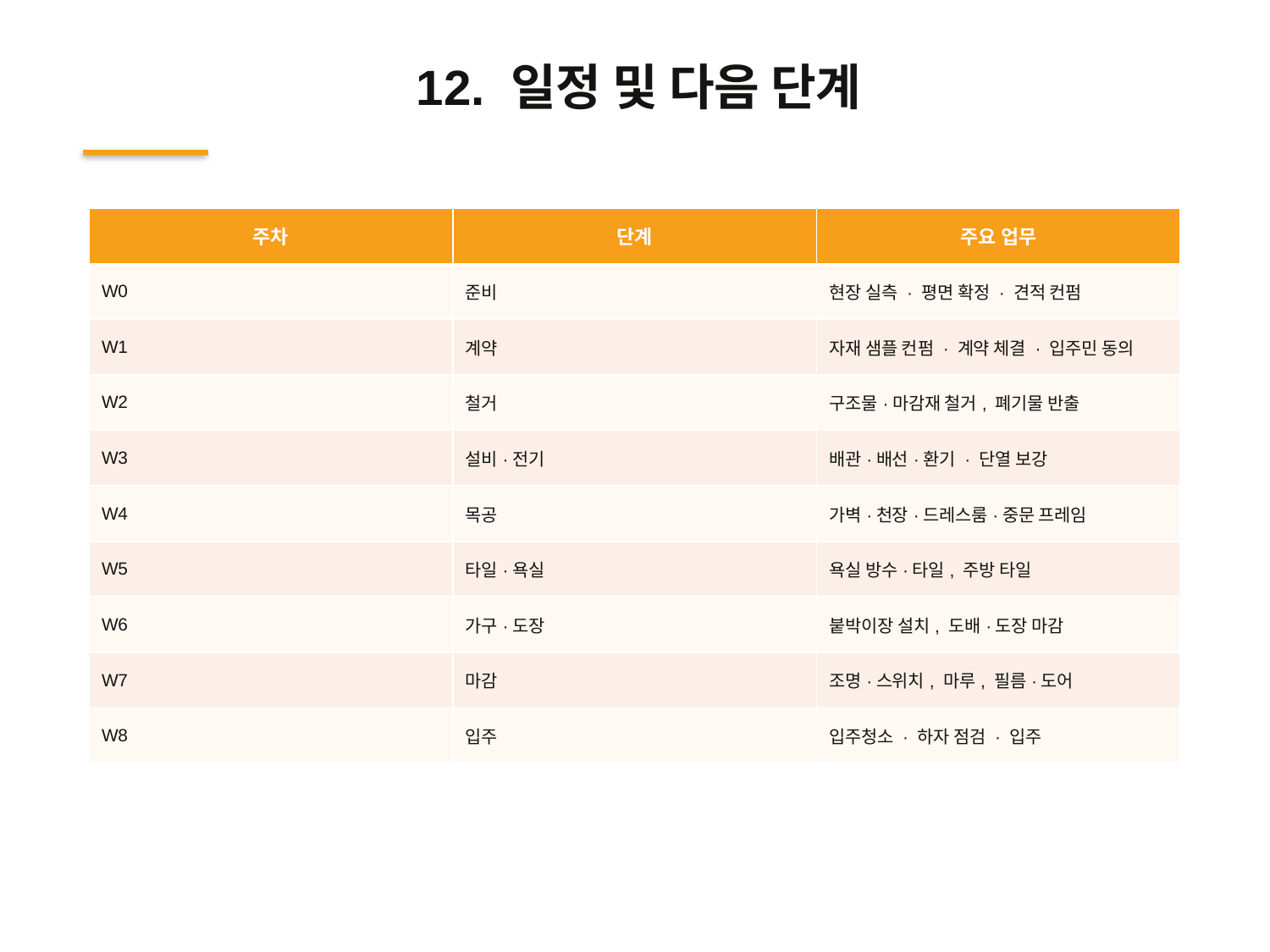

12. 일정 및 다음 단계

| 주차 | 단계 | 주요 업무 |
| --- | --- | --- |
| W0 | 준비 | 현장 실측 · 평면 확정 · 견적 컨펌 |
| W1 | 계약 | 자재 샘플 컨펌 · 계약 체결 · 입주민 동의 |
| W2 | 철거 | 구조물·마감재 철거, 폐기물 반출 |
| W3 | 설비·전기 | 배관·배선·환기 · 단열 보강 |
| W4 | 목공 | 가벽·천장·드레스룸·중문 프레임 |
| W5 | 타일·욕실 | 욕실 방수·타일, 주방 타일 |
| W6 | 가구·도장 | 붙박이장 설치, 도배·도장 마감 |
| W7 | 마감 | 조명·스위치, 마루, 필름·도어 |
| W8 | 입주 | 입주청소 · 하자 점검 · 입주 |